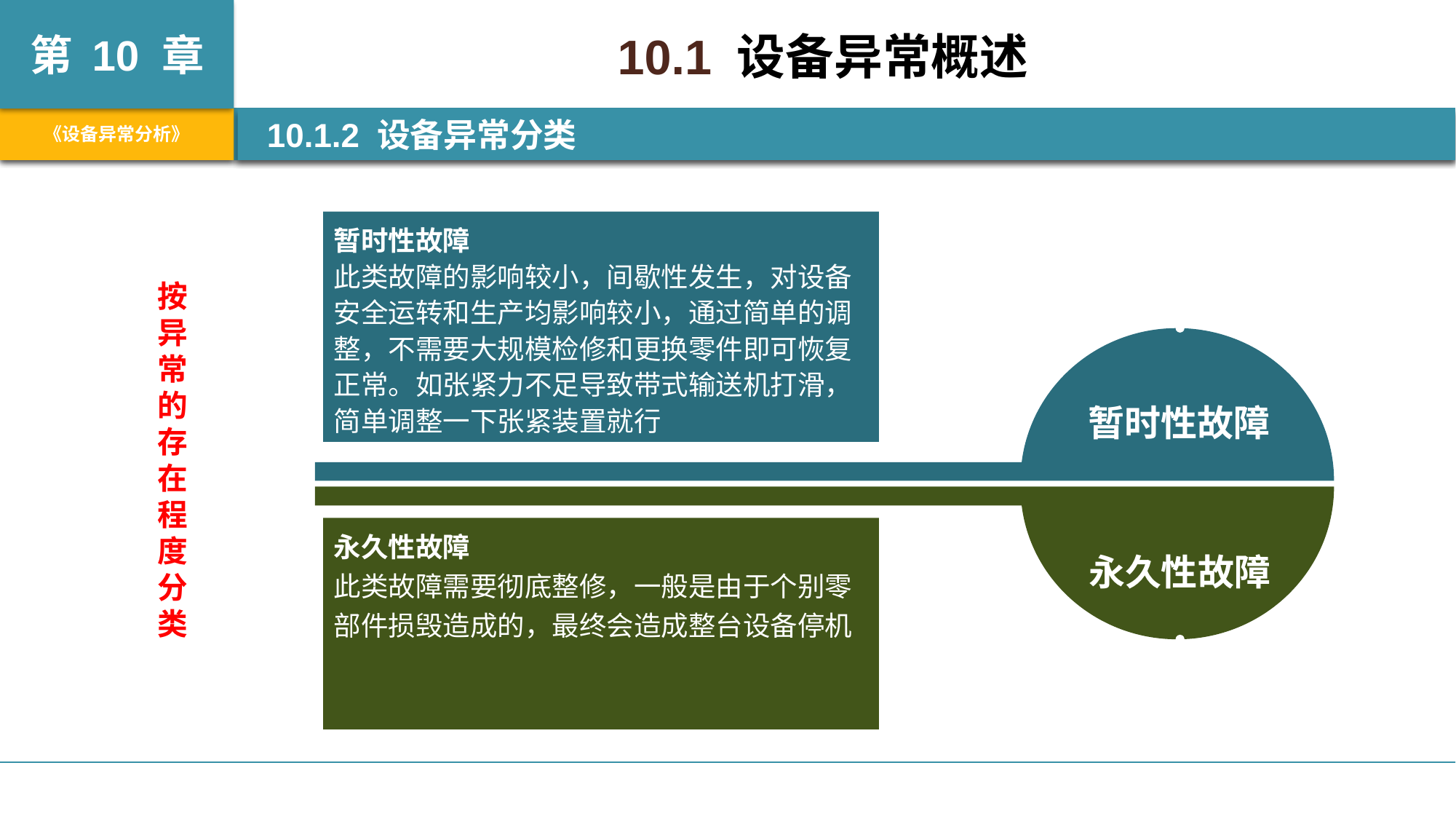

10.1 设备异常概述
  10.1.2 设备异常分类
暂时性故障
此类故障的影响较小，间歇性发生，对设备安全运转和生产均影响较小，通过简单的调整，不需要大规模检修和更换零件即可恢复正常。如张紧力不足导致带式输送机打滑，简单调整一下张紧装置就行

暂时性故障

永久性故障
此类故障需要彻底整修，一般是由于个别零部件损毁造成的，最终会造成整台设备停机

按异常的存在程度分类
永久性故障